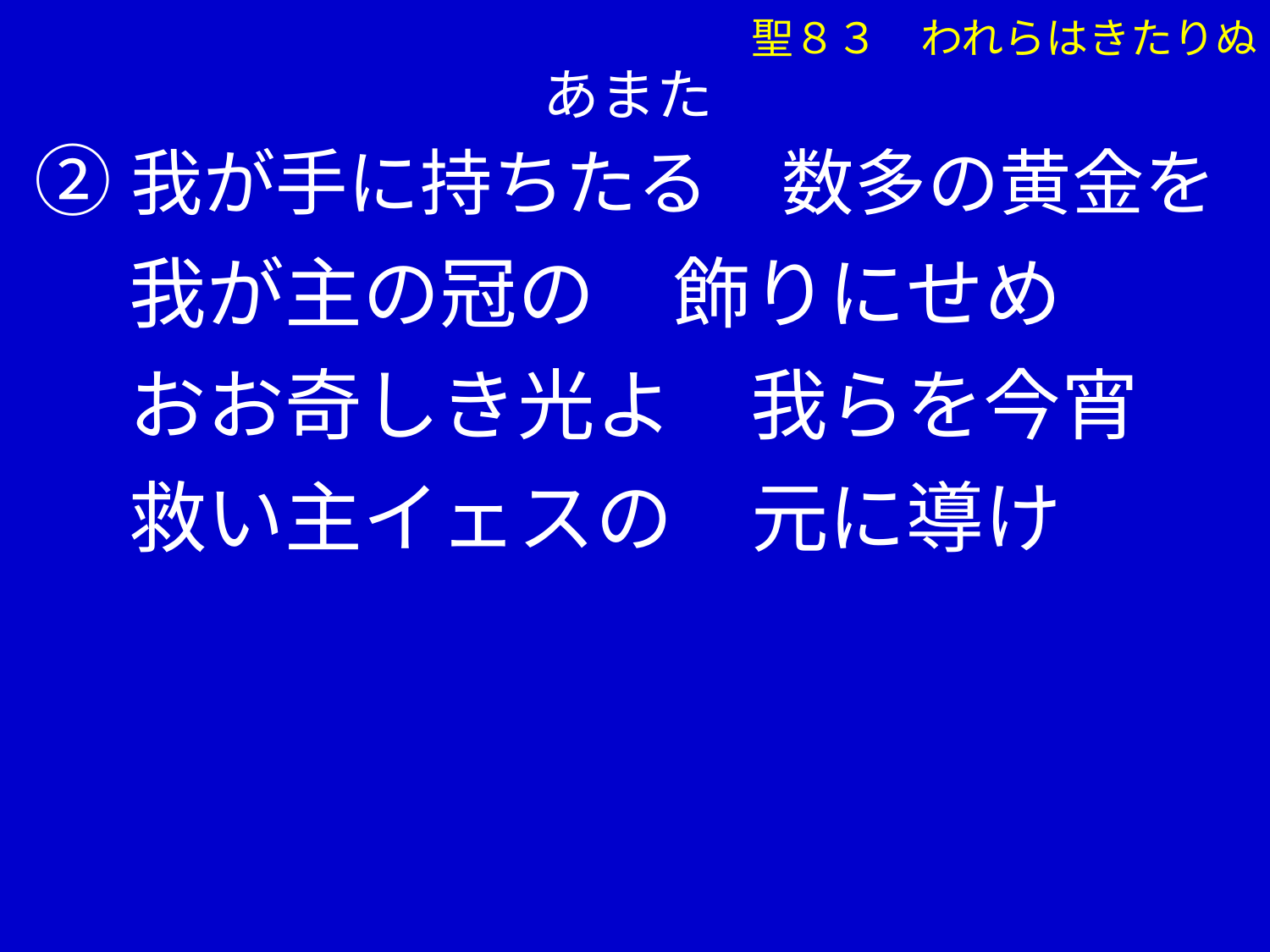

聖８３　われらはきたりぬ
                                       あまた
②我が手に持ちたる　数多の黄金を
　 我が主の冠の　飾りにせめ
　 おお奇しき光よ　我らを今宵
　 救い主イェスの　元に導け